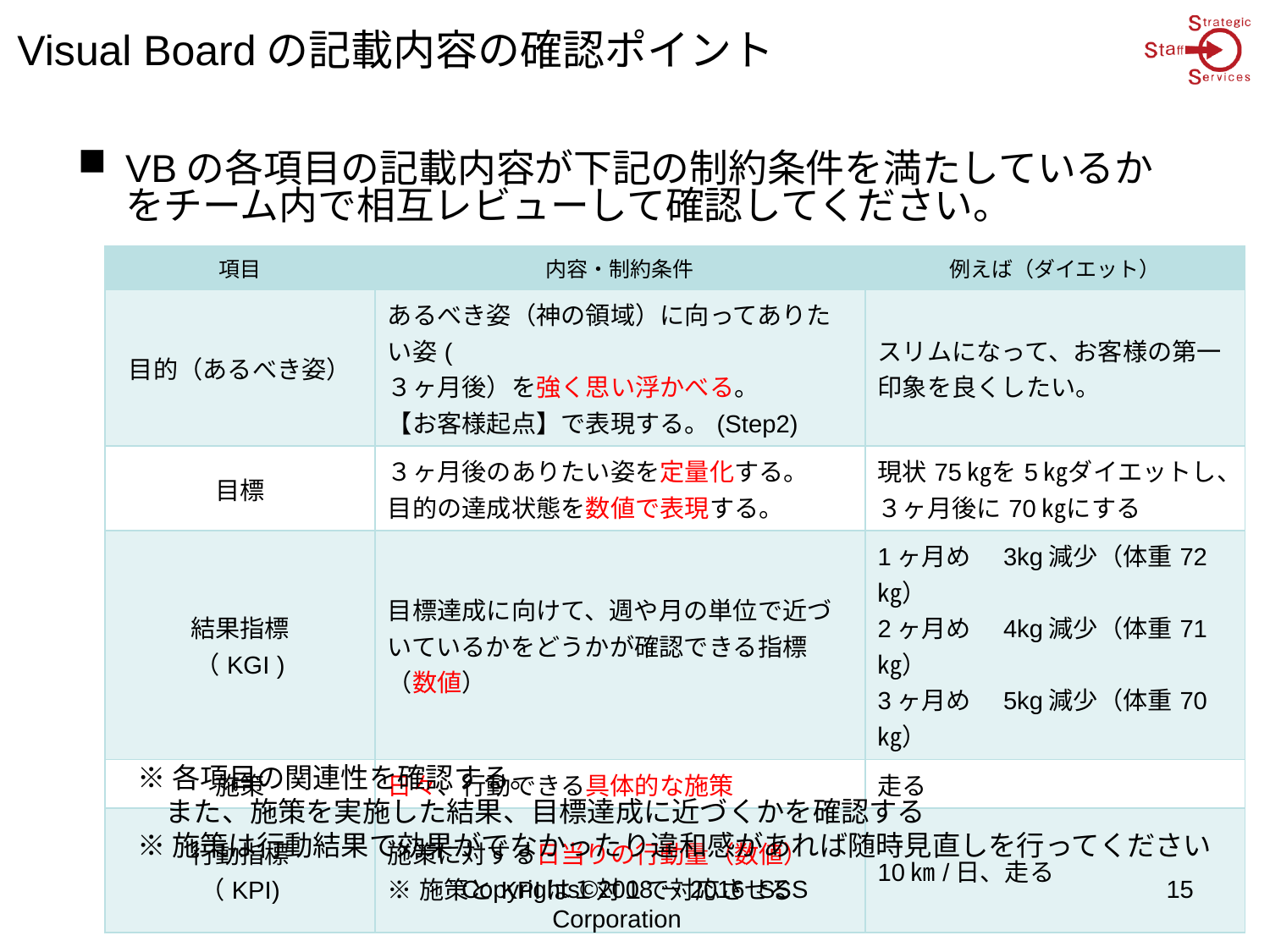

Visual Boardの記載内容の確認ポイント
VBの各項目の記載内容が下記の制約条件を満たしているかをチーム内で相互レビューして確認してください。
| 項目 | 内容・制約条件 | 例えば（ダイエット） |
| --- | --- | --- |
| 目的（あるべき姿） | あるべき姿（神の領域）に向ってありたい姿( ３ヶ月後）を強く思い浮かべる。 【お客様起点】で表現する。(Step2) | スリムになって、お客様の第一印象を良くしたい。 |
| 目標 | ３ヶ月後のありたい姿を定量化する。 目的の達成状態を数値で表現する。 | 現状75㎏を5㎏ダイエットし、３ヶ月後に70㎏にする |
| 結果指標 （KGI ) | 目標達成に向けて、週や月の単位で近づいているかをどうかが確認できる指標（数値） | 1ヶ月め　3kg減少（体重72㎏） 2ヶ月め　4kg減少（体重71㎏） 3ヶ月め　5kg減少（体重70㎏） |
| 施策 | 日々、行動できる具体的な施策 | 走る |
| 行動指標 （KPI) | 施策に対する日当りの行動量（数値） ※施策とKPIは１対１で対応させる | 10㎞/日、走る |
※各項目の関連性を確認する。
　また、施策を実施した結果、目標達成に近づくかを確認する
※施策は行動結果で効果がでなかったり違和感があれば随時見直しを行ってください
Copyrights©2008－2016  SSS Corporation
15